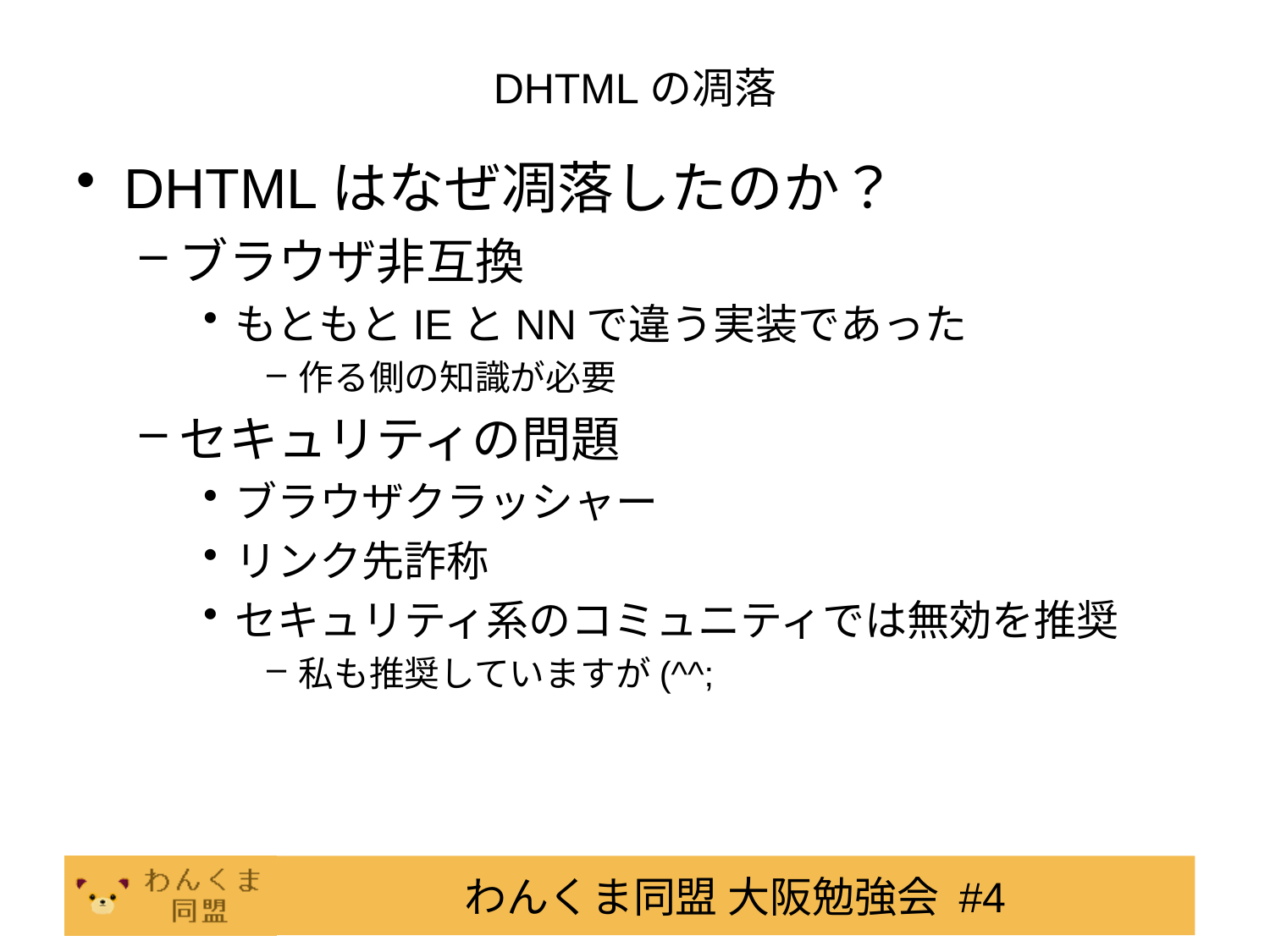

# DHTMLの凋落
DHTMLはなぜ凋落したのか？
ブラウザ非互換
もともとIEとNNで違う実装であった
作る側の知識が必要
セキュリティの問題
ブラウザクラッシャー
リンク先詐称
セキュリティ系のコミュニティでは無効を推奨
私も推奨していますが(^^;